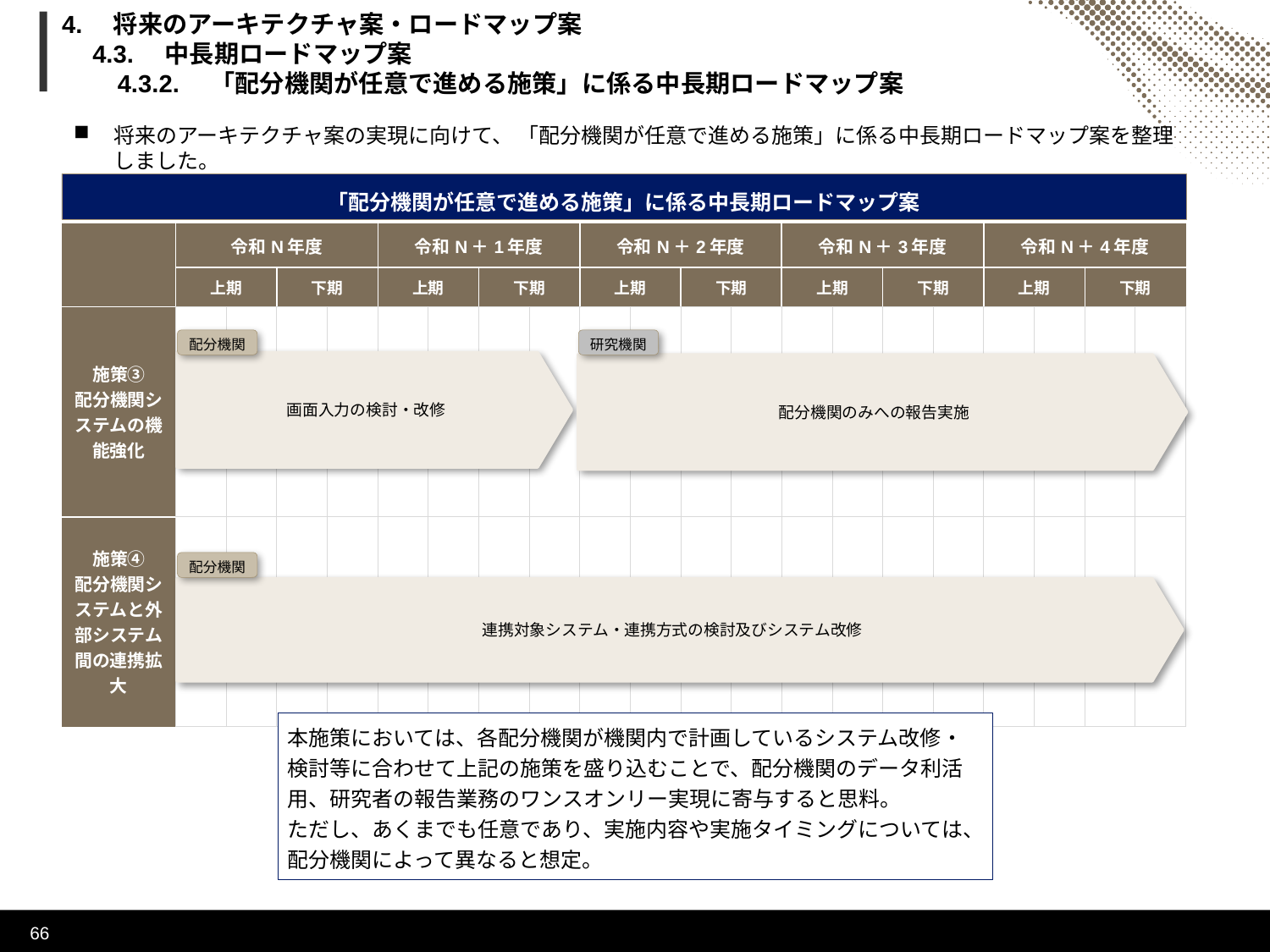

# 4.　将来のアーキテクチャ案・ロードマップ案 　4.3.　中長期ロードマップ案 　　4.3.2.　「配分機関が任意で進める施策」に係る中長期ロードマップ案
将来のアーキテクチャ案の実現に向けて、 「配分機関が任意で進める施策」に係る中長期ロードマップ案を整理しました。
「配分機関が任意で進める施策」に係る中長期ロードマップ案
|  | 令和N年度 |  |  |  | 令和N＋1年度 |  |  |  | 令和N＋2年度 |  |  |  | 令和N＋3年度 |  |  |  | 令和N＋4年度 |  |  |  |
| --- | --- | --- | --- | --- | --- | --- | --- | --- | --- | --- | --- | --- | --- | --- | --- | --- | --- | --- | --- | --- |
|  | 上期 |  | 下期 |  | 上期 |  | 下期 |  | 上期 |  | 下期 |  | 上期 |  | 下期 |  | 上期 |  | 下期 |  |
| 施策③ 配分機関システムの機能強化 |  |  |  |  |  |  |  |  |  |  |  |  |  |  |  |  |  |  |  |  |
| 施策④ 配分機関システムと外部システム間の連携拡大 |  |  |  |  |  |  |  |  |  |  |  |  |  |  |  |  |  |  |  |  |
配分機関
研究機関
画面入力の検討・改修
配分機関のみへの報告実施
配分機関
連携対象システム・連携方式の検討及びシステム改修
本施策においては、各配分機関が機関内で計画しているシステム改修・検討等に合わせて上記の施策を盛り込むことで、配分機関のデータ利活用、研究者の報告業務のワンスオンリー実現に寄与すると思料。
ただし、あくまでも任意であり、実施内容や実施タイミングについては、配分機関によって異なると想定。